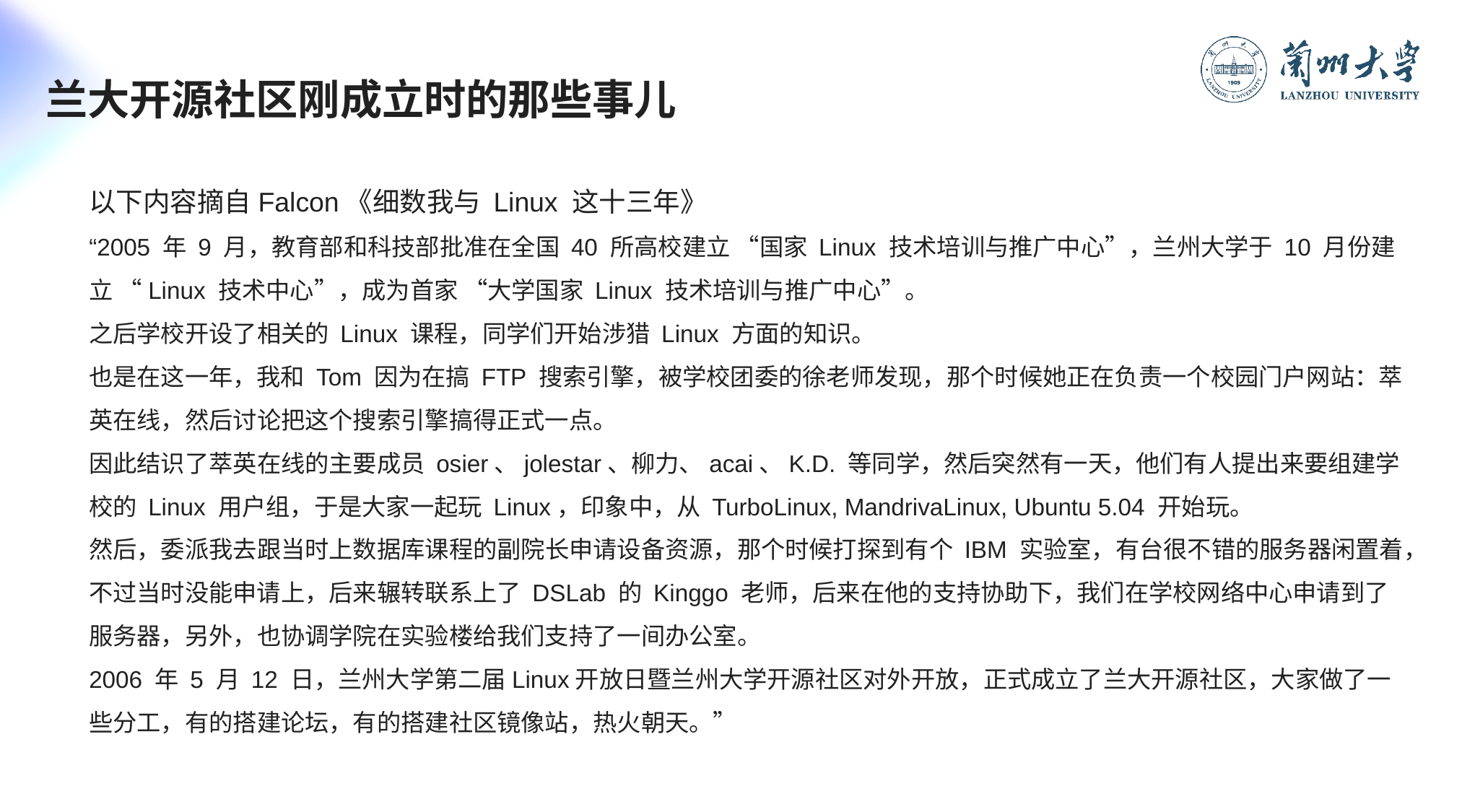

# 兰大开源社区刚成立时的那些事儿
以下内容摘自Falcon《细数我与 Linux 这十三年》
“2005 年 9 月，教育部和科技部批准在全国 40 所高校建立 “国家 Linux 技术培训与推广中心”，兰州大学于 10 月份建立 “Linux 技术中心”，成为首家 “大学国家 Linux 技术培训与推广中心”。
之后学校开设了相关的 Linux 课程，同学们开始涉猎 Linux 方面的知识。
也是在这一年，我和 Tom 因为在搞 FTP 搜索引擎，被学校团委的徐老师发现，那个时候她正在负责一个校园门户网站：萃英在线，然后讨论把这个搜索引擎搞得正式一点。
因此结识了萃英在线的主要成员 osier、jolestar、柳力、acai、K.D. 等同学，然后突然有一天，他们有人提出来要组建学校的 Linux 用户组，于是大家一起玩 Linux，印象中，从 TurboLinux, MandrivaLinux, Ubuntu 5.04 开始玩。
然后，委派我去跟当时上数据库课程的副院长申请设备资源，那个时候打探到有个 IBM 实验室，有台很不错的服务器闲置着，不过当时没能申请上，后来辗转联系上了 DSLab 的 Kinggo 老师，后来在他的支持协助下，我们在学校网络中心申请到了服务器，另外，也协调学院在实验楼给我们支持了一间办公室。
2006 年 5 月 12 日，兰州大学第二届Linux开放日暨兰州大学开源社区对外开放，正式成立了兰大开源社区，大家做了一些分工，有的搭建论坛，有的搭建社区镜像站，热火朝天。”